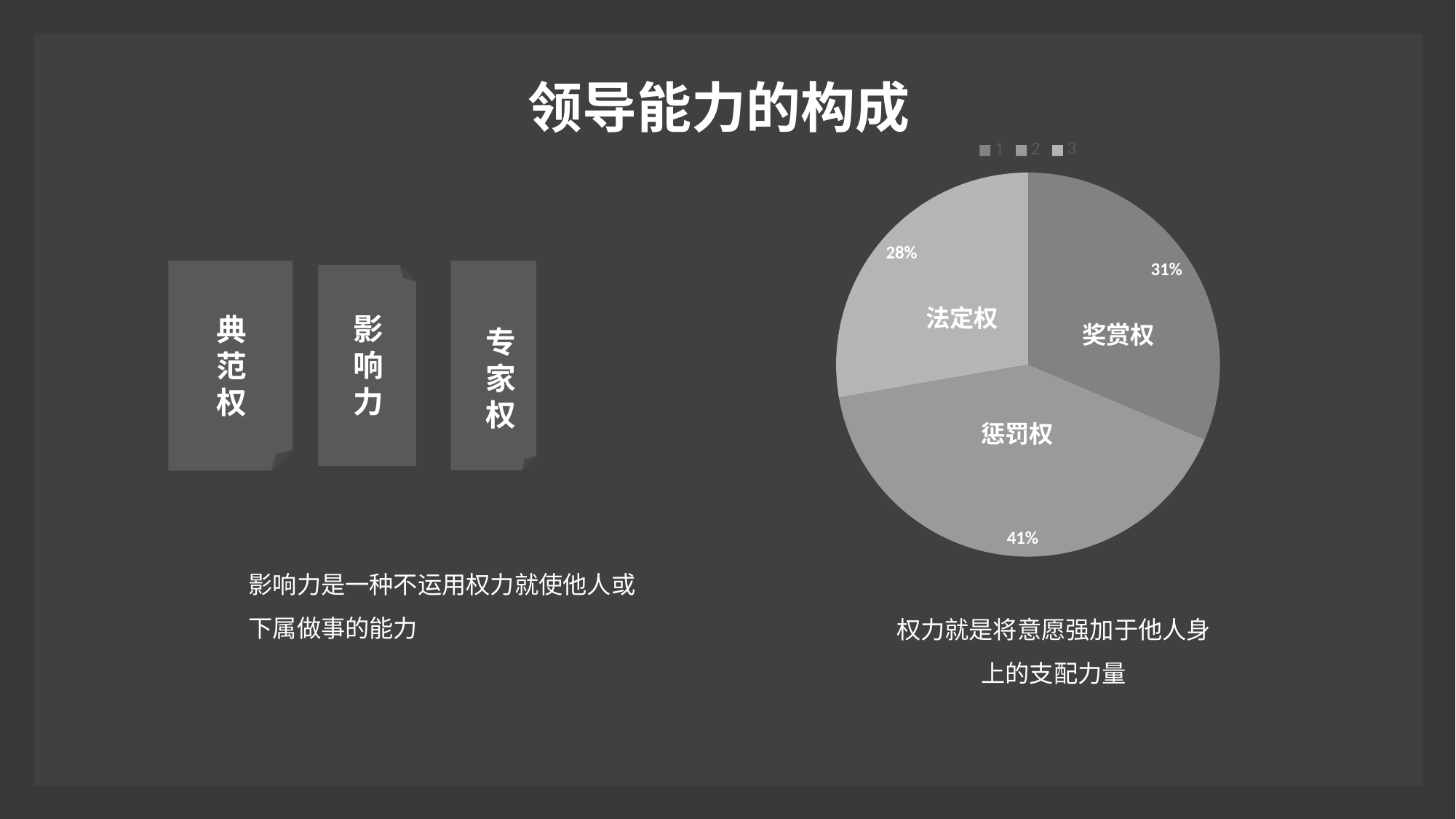

### Chart

| Category |  |
|---|---|
法定权
奖赏权
惩罚权

专家权

典范权

影响力
影响力是一种不运用权力就使他人或下属做事的能力
权力就是将意愿强加于他人身上的支配力量